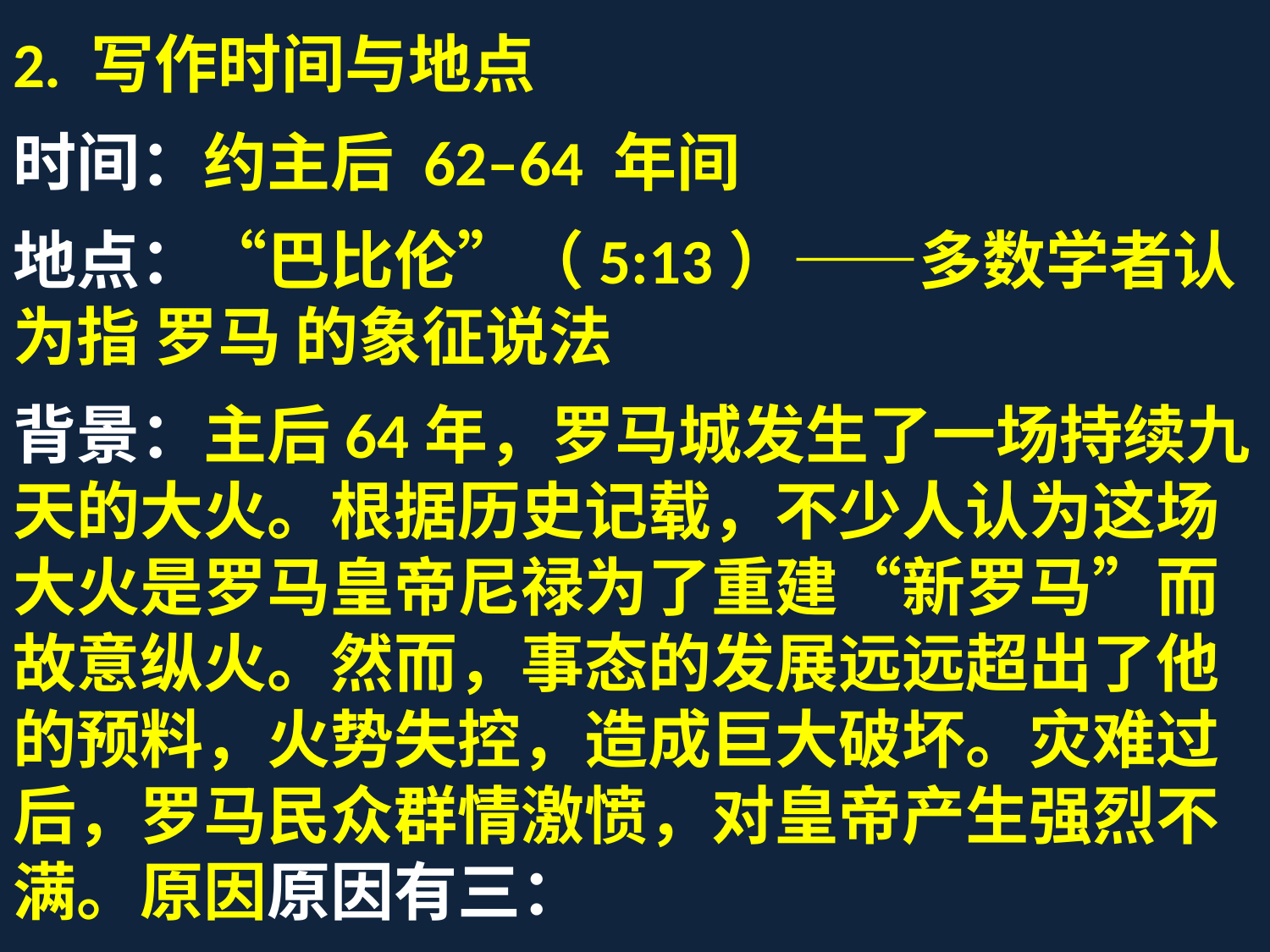

2. 写作时间与地点

时间：约主后 62–64 年间

地点：“巴比伦”（5:13）——多数学者认为指 罗马 的象征说法

背景：主后64年，罗马城发生了一场持续九天的大火。根据历史记载，不少人认为这场大火是罗马皇帝尼禄为了重建“新罗马”而故意纵火。然而，事态的发展远远超出了他的预料，火势失控，造成巨大破坏。灾难过后，罗马民众群情激愤，对皇帝产生强烈不满。原因原因有三：